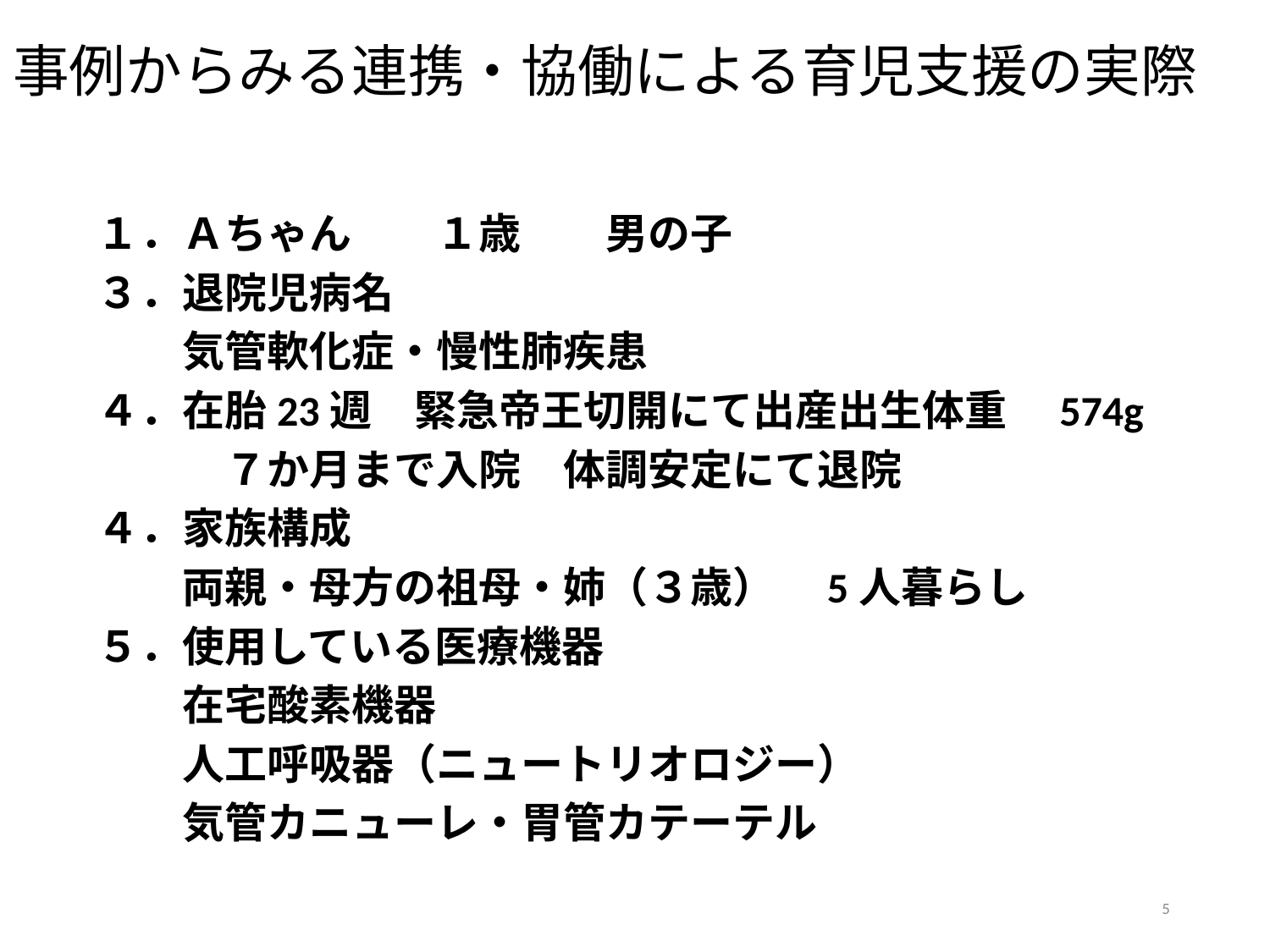

# 事例からみる連携・協働による育児支援の実際
１．Ａちゃん　　１歳　　男の子
３．退院児病名
　　気管軟化症・慢性肺疾患
４．在胎23週　緊急帝王切開にて出産出生体重　574g
　　　７か月まで入院　体調安定にて退院
４．家族構成
　　両親・母方の祖母・姉（３歳）　5人暮らし
５．使用している医療機器
　　在宅酸素機器
　　人工呼吸器（ニュートリオロジー）
　　気管カニューレ・胃管カテーテル

5